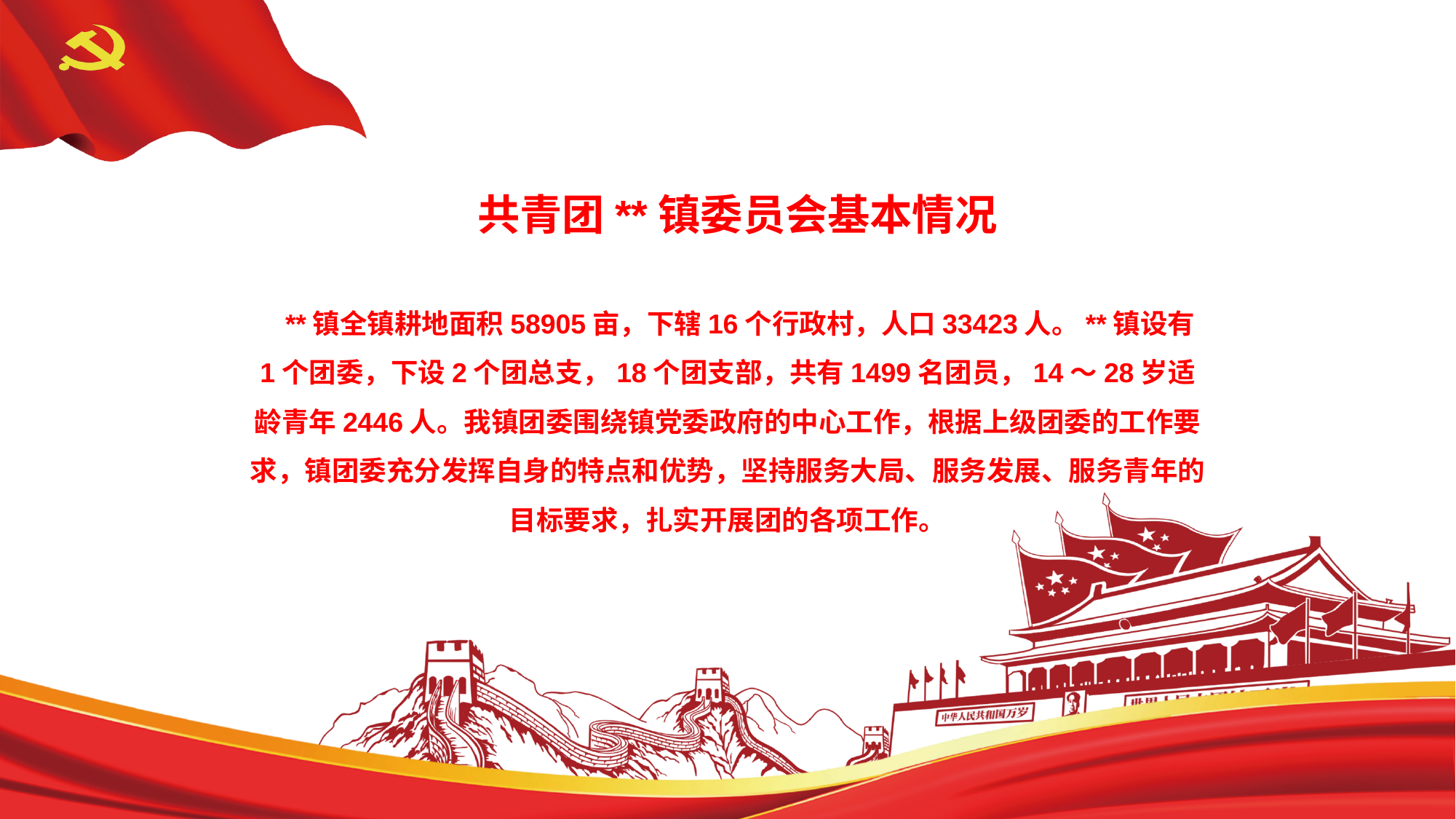

共青团**镇委员会基本情况

     **镇全镇耕地面积58905亩，下辖16个行政村，人口33423人。**镇设有1个团委，下设2个团总支，18个团支部，共有1499名团员，14～28岁适龄青年2446人。我镇团委围绕镇党委政府的中心工作，根据上级团委的工作要求，镇团委充分发挥自身的特点和优势，坚持服务大局、服务发展、服务青年的目标要求，扎实开展团的各项工作。